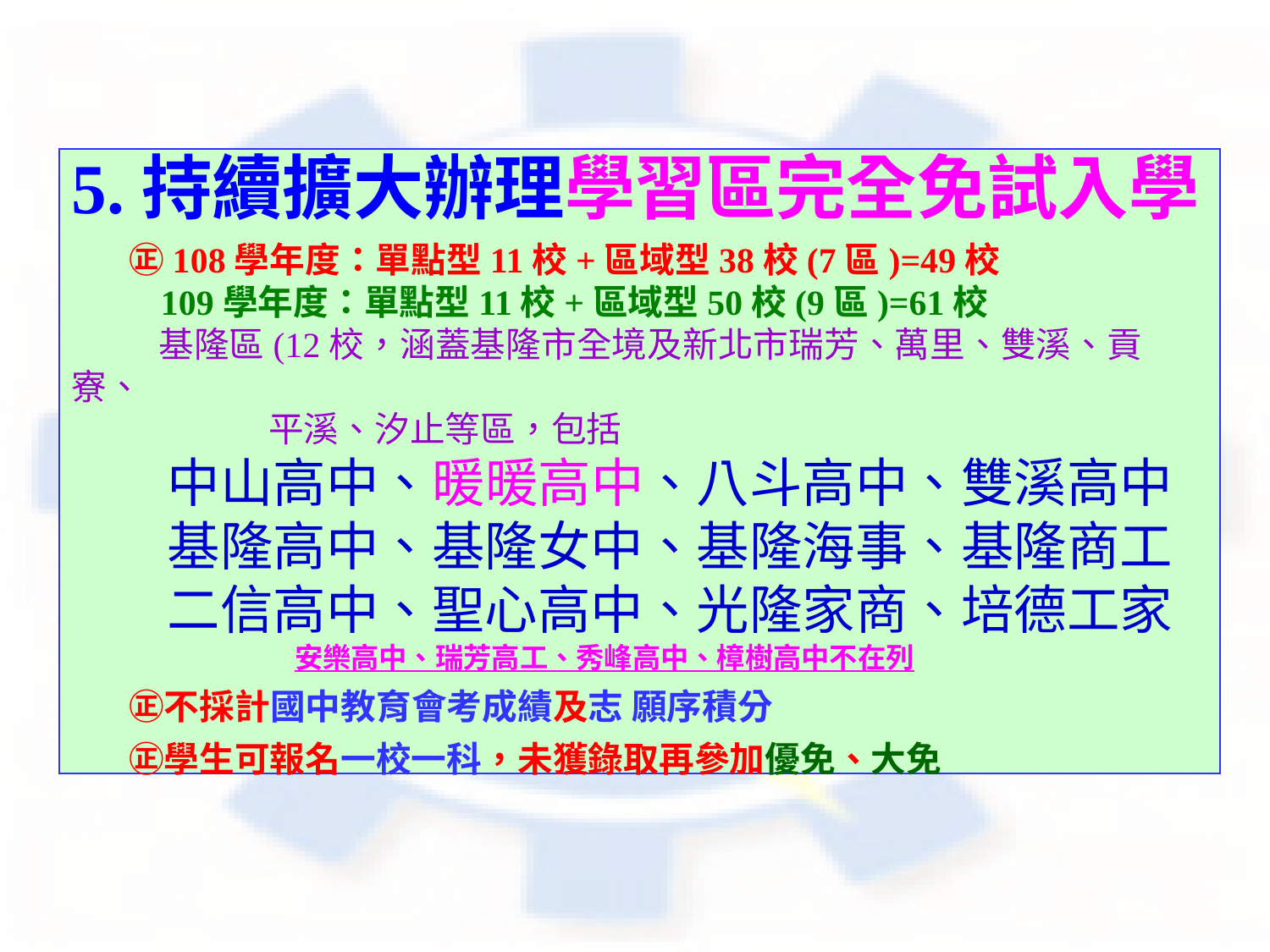

5.持續擴大辦理學習區完全免試入學
      ㊣108學年度：單點型11校+區域型38校(7區)=49校
          109學年度：單點型11校+區域型50校(9區)=61校
          基隆區(12校，涵蓋基隆市全境及新北市瑞芳、萬里、雙溪、貢寮、
                        平溪、汐止等區，包括
       中山高中、暖暖高中、八斗高中、雙溪高中
       基隆高中、基隆女中、基隆海事、基隆商工
       二信高中、聖心高中、光隆家商、培德工家
                                  安樂高中、瑞芳高工、秀峰高中、樟樹高中不在列
      ㊣不採計國中教育會考成績及志 願序積分
      ㊣學生可報名一校一科，未獲錄取再參加優免、大免